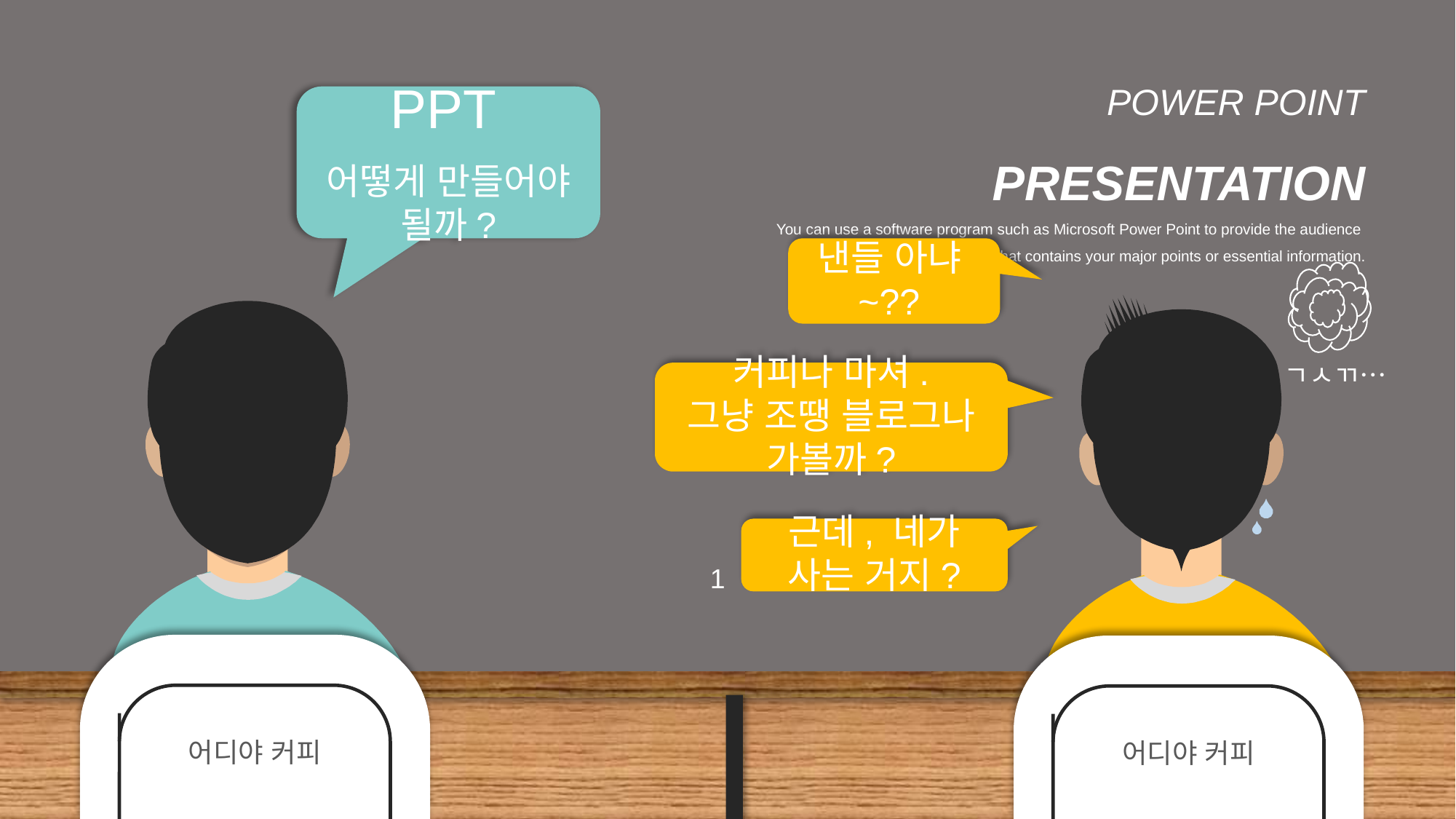

POWER POINT PRESENTATION
You can use a software program such as Microsoft Power Point to provide the audience
with slides that contains your major points or essential information.
PPT

어떻게 만들어야 될까?
낸들 아냐~??

ㄱㅅㄲ…
커피나 마셔.
그냥 조땡 블로그나 가볼까?

근데, 네가 사는 거지?

1

어디야 커피

어디야 커피